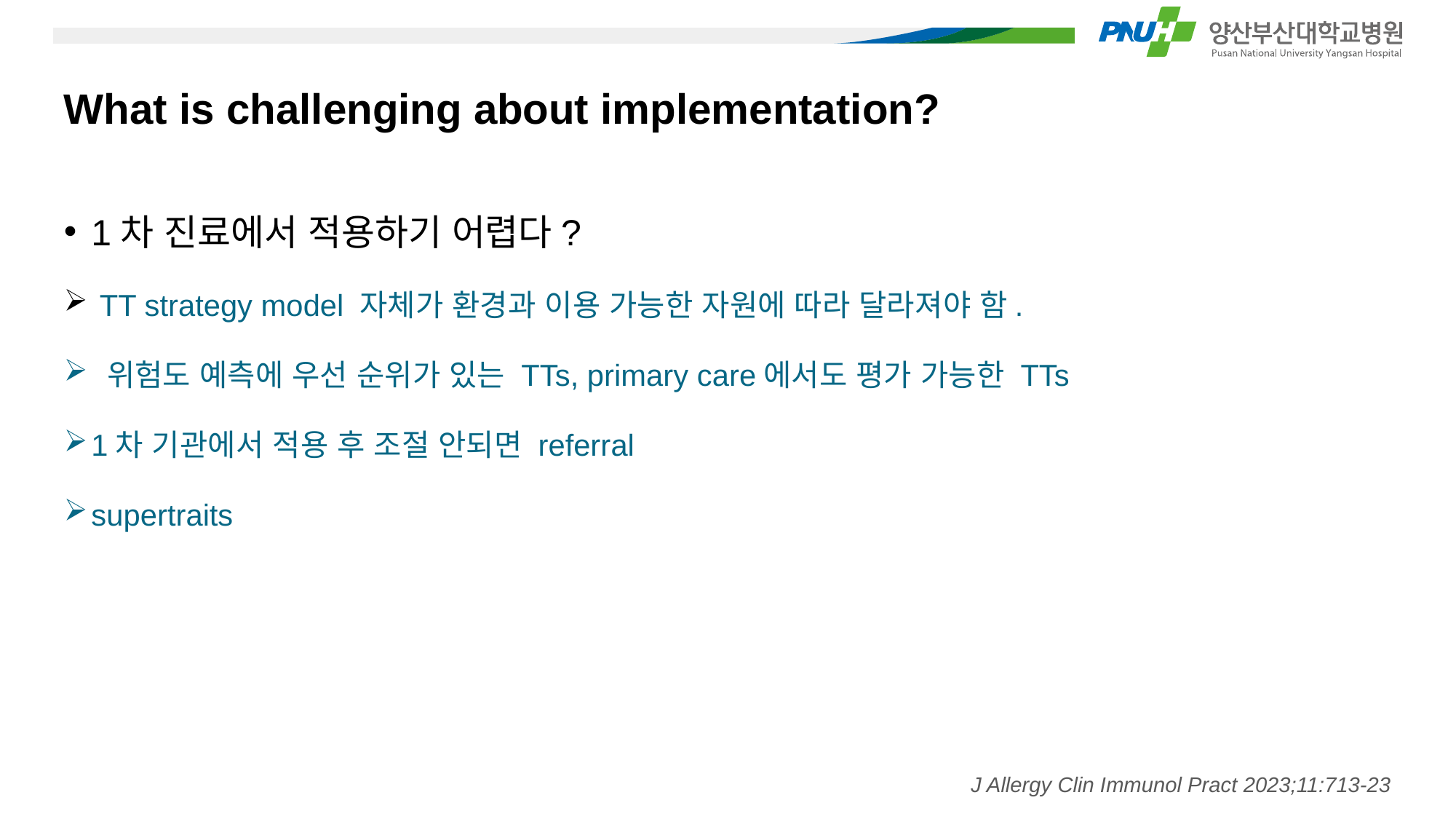

# What is challenging about implementation?
1차 진료에서 적용하기 어렵다?
 TT strategy model 자체가 환경과 이용 가능한 자원에 따라 달라져야 함.
 위험도 예측에 우선 순위가 있는 TTs, primary care에서도 평가 가능한 TTs
1차 기관에서 적용 후 조절 안되면 referral
supertraits
J Allergy Clin Immunol Pract 2023;11:713-23